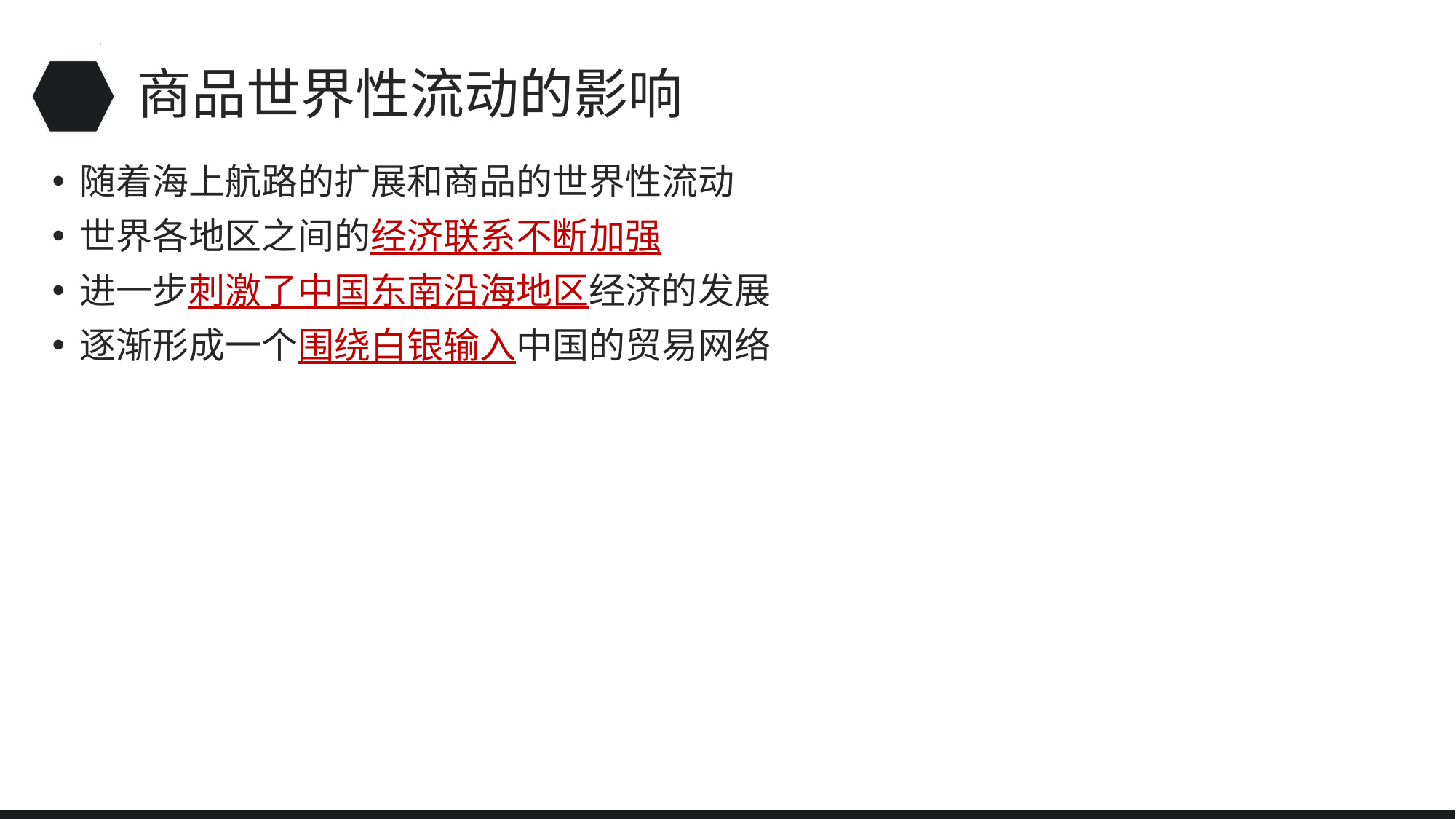

# 商品世界性流动的影响
随着海上航路的扩展和商品的世界性流动
世界各地区之间的经济联系不断加强
进一步刺激了中国东南沿海地区经济的发展
逐渐形成一个围绕白银输入中国的贸易网络